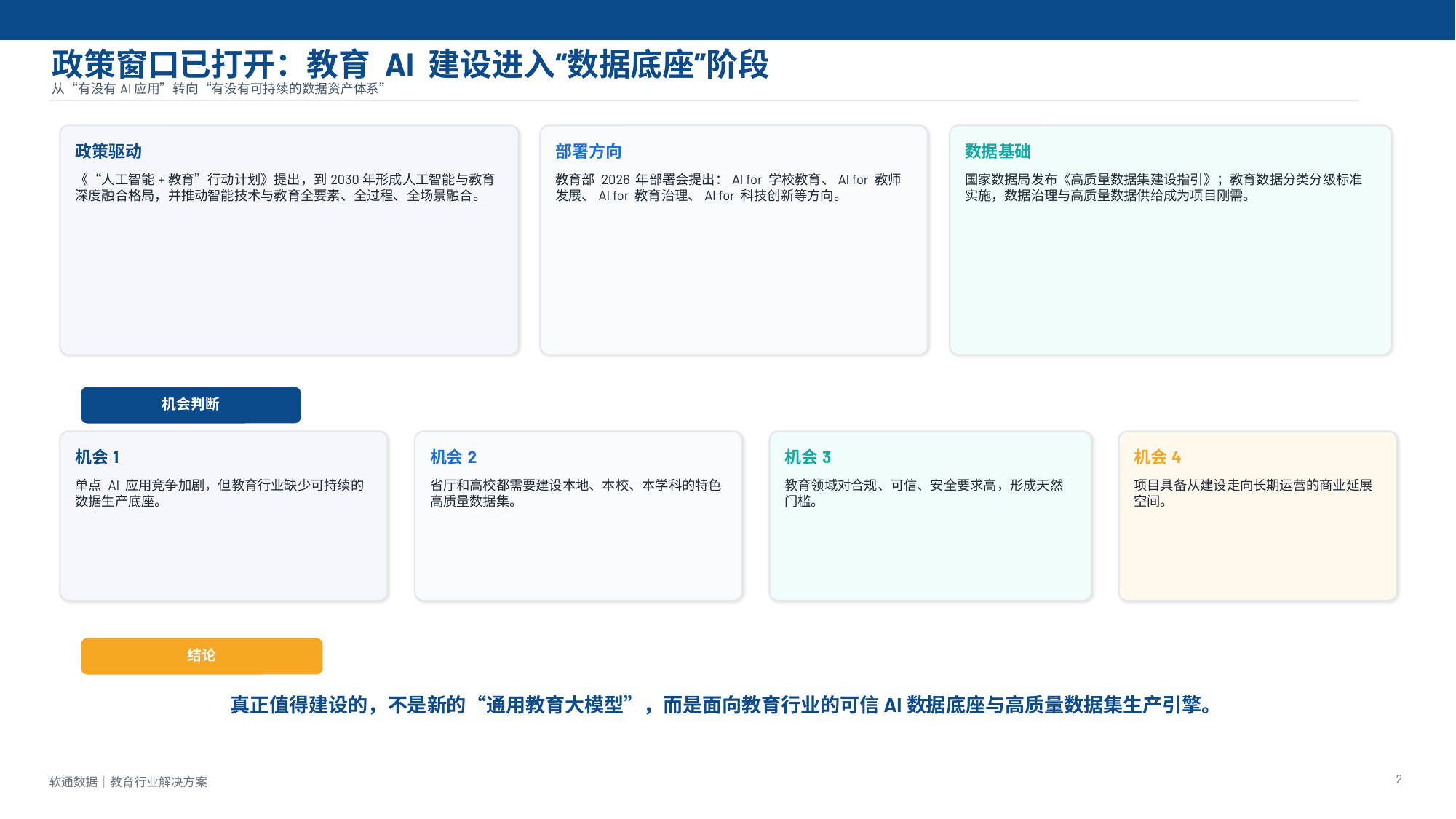

政策窗口已打开：教育 AI 建设进入“数据底座”阶段
从“有没有AI应用”转向“有没有可持续的数据资产体系”

政策驱动
部署方向
数据基础
《“人工智能+教育”行动计划》提出，到2030年形成人工智能与教育深度融合格局，并推动智能技术与教育全要素、全过程、全场景融合。
教育部 2026 年部署会提出：AI for 学校教育、AI for 教师发展、AI for 教育治理、AI for 科技创新等方向。
国家数据局发布《高质量数据集建设指引》；教育数据分类分级标准实施，数据治理与高质量数据供给成为项目刚需。

机会判断

机会1
机会2
机会3
机会4
单点 AI 应用竞争加剧，但教育行业缺少可持续的数据生产底座。
省厅和高校都需要建设本地、本校、本学科的特色高质量数据集。
教育领域对合规、可信、安全要求高，形成天然门槛。
项目具备从建设走向长期运营的商业延展空间。

结论
真正值得建设的，不是新的“通用教育大模型”，而是面向教育行业的可信AI数据底座与高质量数据集生产引擎。
2
软通数据｜教育行业解决方案